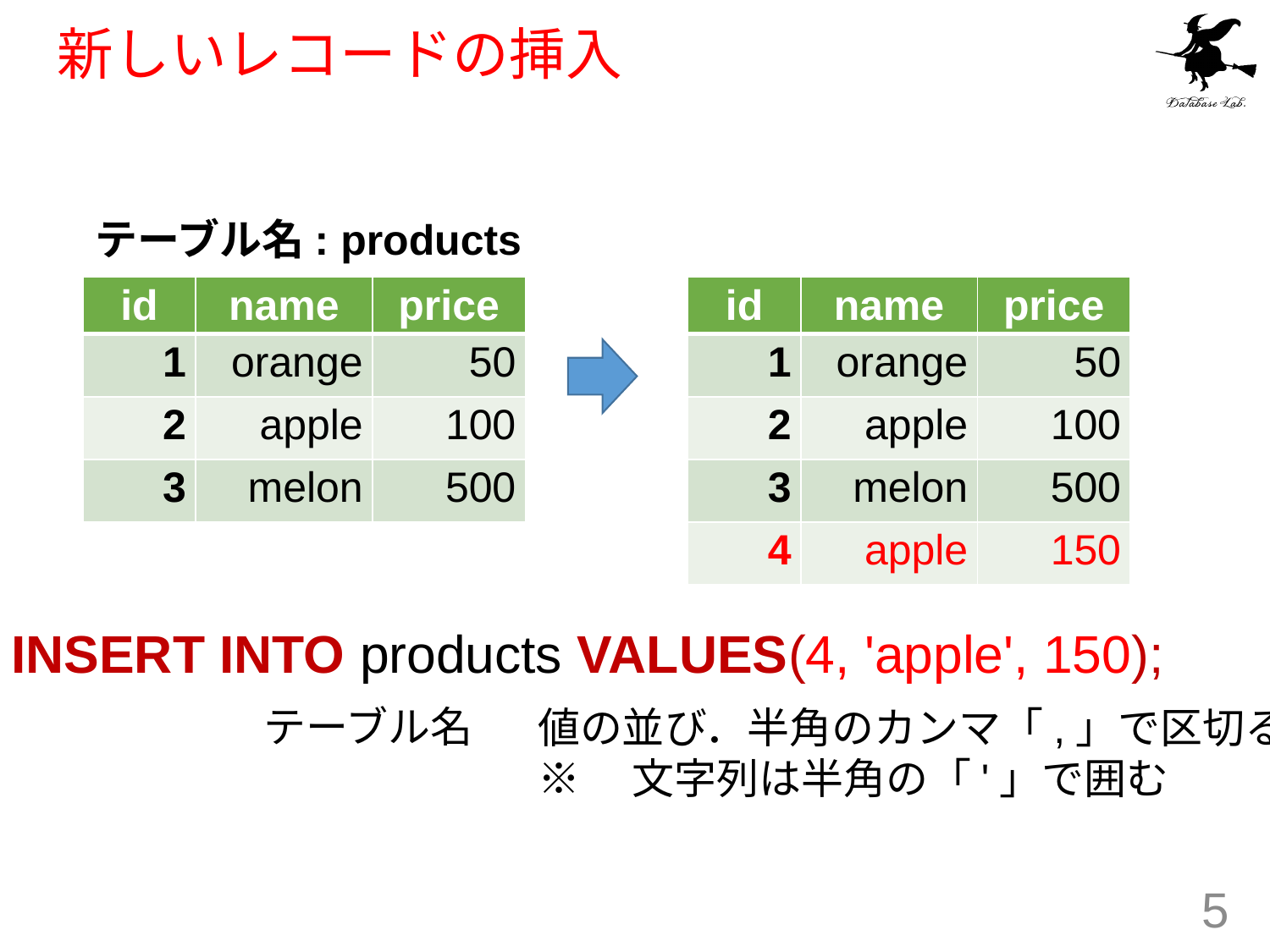

# 新しいレコードの挿入
テーブル名: products
| id | name | price |
| --- | --- | --- |
| 1 | orange | 50 |
| 2 | apple | 100 |
| 3 | melon | 500 |
| 4 | apple | 150 |
| id | name | price |
| --- | --- | --- |
| 1 | orange | 50 |
| 2 | apple | 100 |
| 3 | melon | 500 |

INSERT INTO products VALUES(4, 'apple', 150);
テーブル名
値の並び．半角のカンマ「,」で区切る
※　文字列は半角の「'」で囲む
5